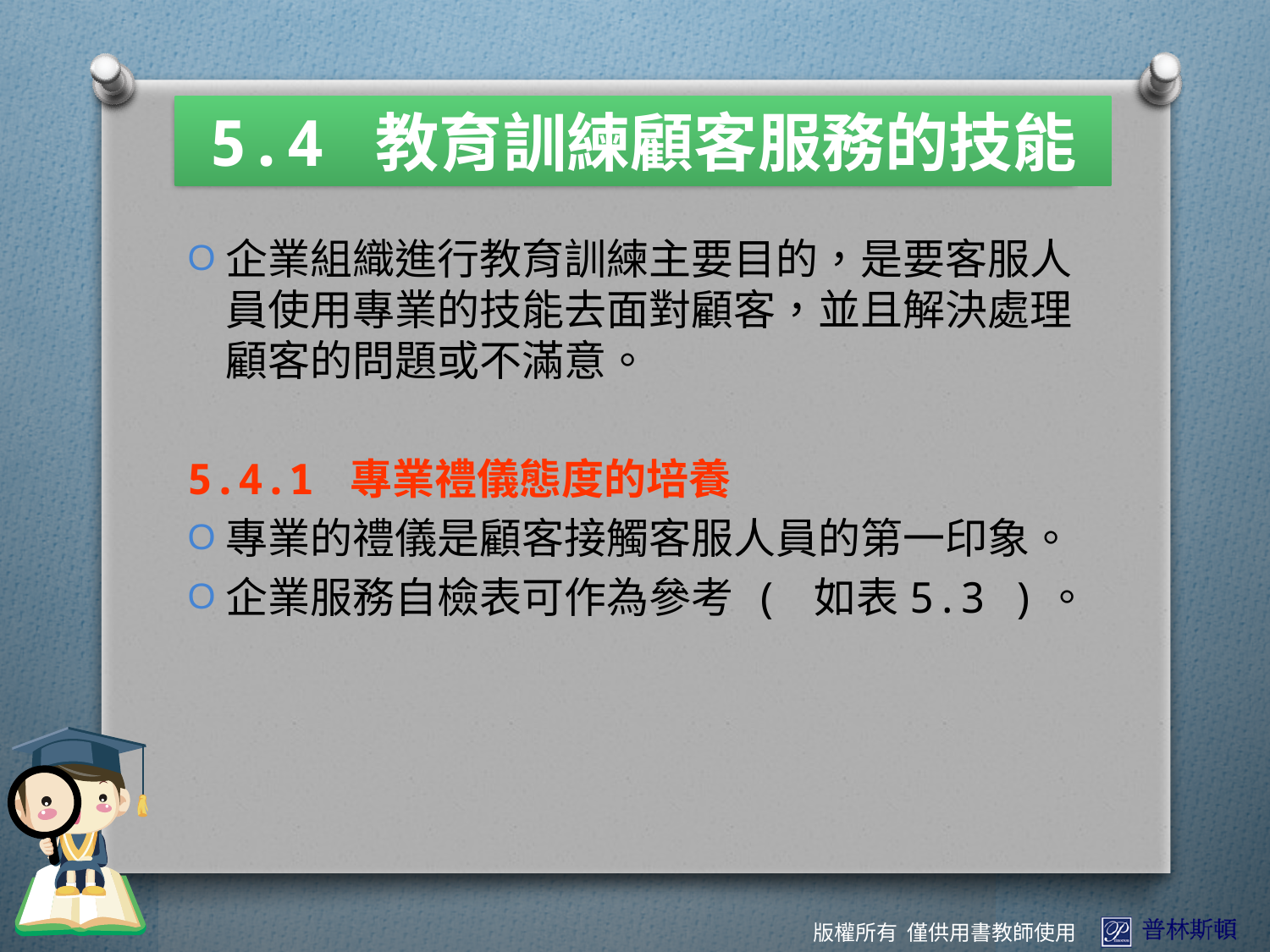

5.4 教育訓練顧客服務的技能
企業組織進行教育訓練主要目的，是要客服人員使用專業的技能去面對顧客，並且解決處理顧客的問題或不滿意。

5.4.1 專業禮儀態度的培養
專業的禮儀是顧客接觸客服人員的第一印象。
企業服務自檢表可作為參考 ( 如表5.3 )。